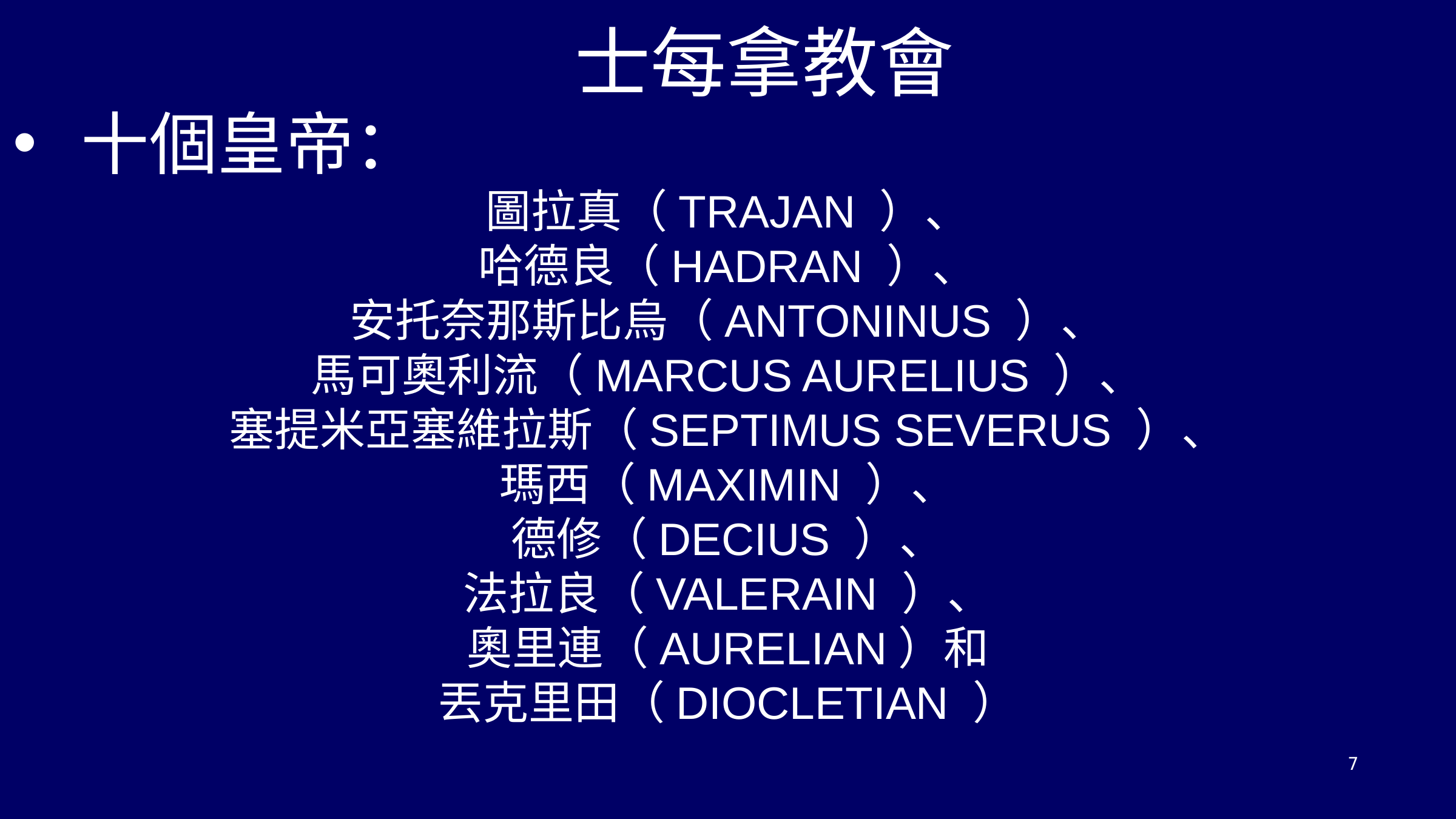

士每拿教會
十個皇帝：
圖拉真（TRAJAN ）、
哈德良（HADRAN ）、
安托奈那斯比烏（ANTONINUS ）、
馬可奧利流（MARCUS AURELIUS ）、
塞提米亞塞維拉斯（SEPTIMUS SEVERUS ）、
瑪西（MAXIMIN ）、
德修（DECIUS ）、
法拉良（VALERAIN ）、
奧里連（AURELIAN）和
丟克里田（DIOCLETIAN ）

7